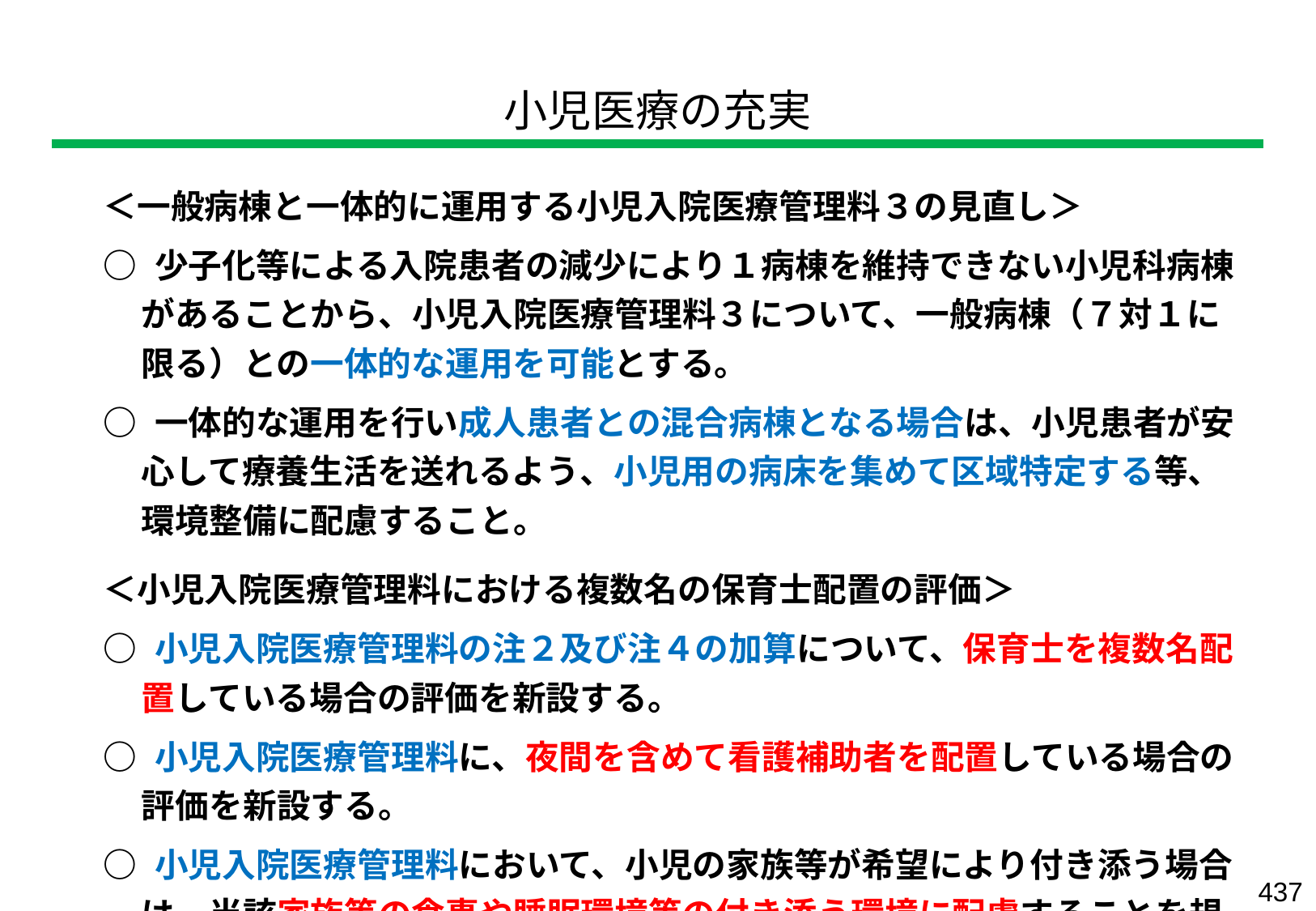

| 小児医療の充実 |
| --- |
| ＜一般病棟と一体的に運用する小児入院医療管理料３の見直し＞ ○ 少子化等による入院患者の減少により１病棟を維持できない小児科病棟があることから、小児入院医療管理料３について、一般病棟（７対１に限る）との一体的な運用を可能とする。 ○ 一体的な運用を行い成人患者との混合病棟となる場合は、小児患者が安心して療養生活を送れるよう、小児用の病床を集めて区域特定する等、環境整備に配慮すること。 ＜小児入院医療管理料における複数名の保育士配置の評価＞ ○ 小児入院医療管理料の注２及び注４の加算について、保育士を複数名配置している場合の評価を新設する。 ○ 小児入院医療管理料に、夜間を含めて看護補助者を配置している場合の評価を新設する。 ○ 小児入院医療管理料において、小児の家族等が希望により付き添う場合は、当該家族等の食事や睡眠環境等の付き添う環境に配慮することを規定する。 |
| --- |
437